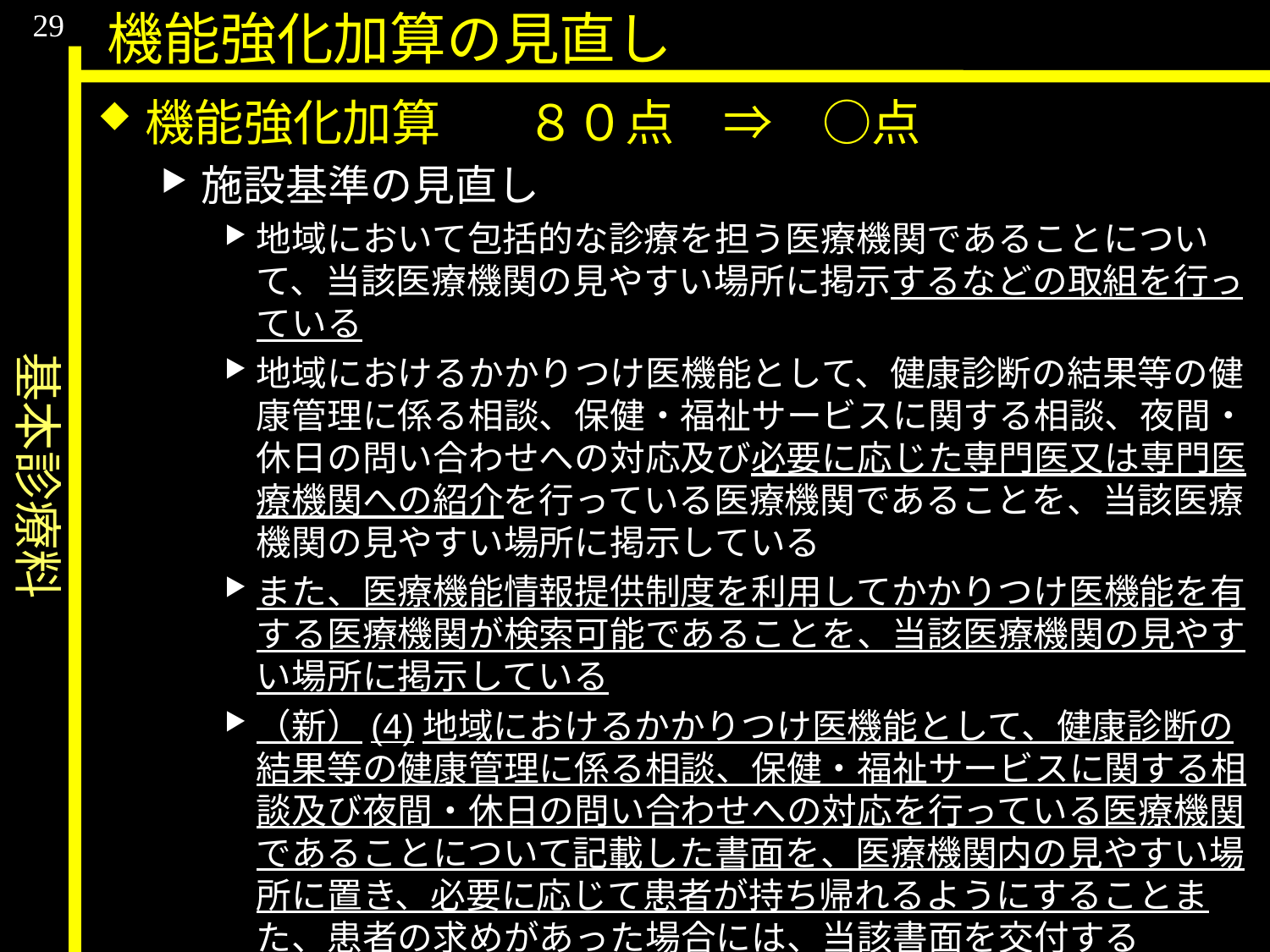

基本診療料
29
機能強化加算の見直し

機能強化加算	８０点　⇒　○点
施設基準の見直し
地域において包括的な診療を担う医療機関であることについて、当該医療機関の見やすい場所に掲示するなどの取組を行っている
地域におけるかかりつけ医機能として、健康診断の結果等の健康管理に係る相談、保健・福祉サービスに関する相談、夜間・休日の問い合わせへの対応及び必要に応じた専門医又は専門医療機関への紹介を行っている医療機関であることを、当該医療機関の見やすい場所に掲示している
また、医療機能情報提供制度を利用してかかりつけ医機能を有する医療機関が検索可能であることを、当該医療機関の見やすい場所に掲示している
（新）(4)地域におけるかかりつけ医機能として、健康診断の結果等の健康管理に係る相談、保健・福祉サービスに関する相談及び夜間・休日の問い合わせへの対応を行っている医療機関であることについて記載した書面を、医療機関内の見やすい場所に置き、必要に応じて患者が持ち帰れるようにすることまた、患者の求めがあった場合には、当該書面を交付する